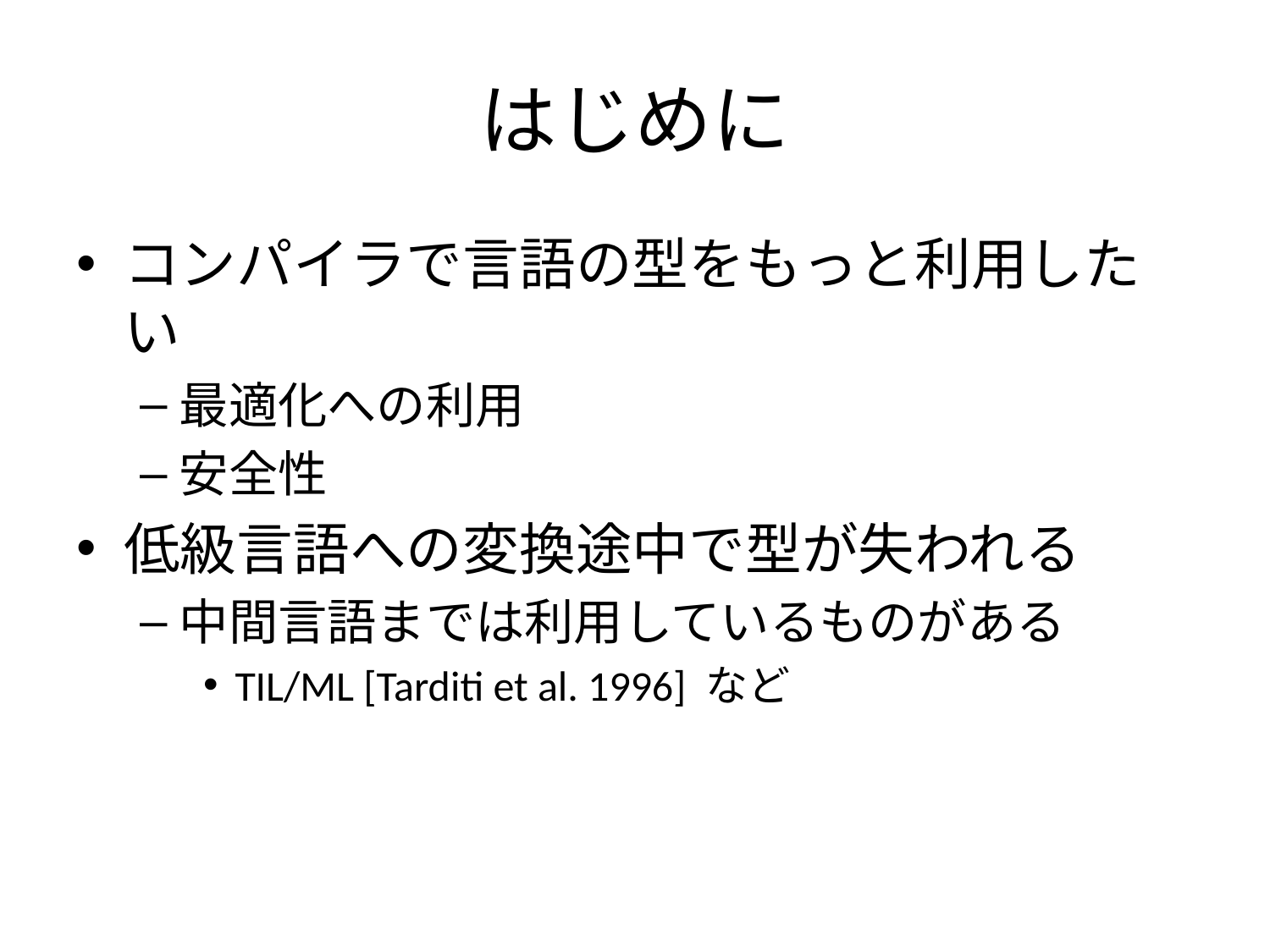

# はじめに
コンパイラで言語の型をもっと利用したい
最適化への利用
安全性
低級言語への変換途中で型が失われる
中間言語までは利用しているものがある
TIL/ML [Tarditi et al. 1996] など